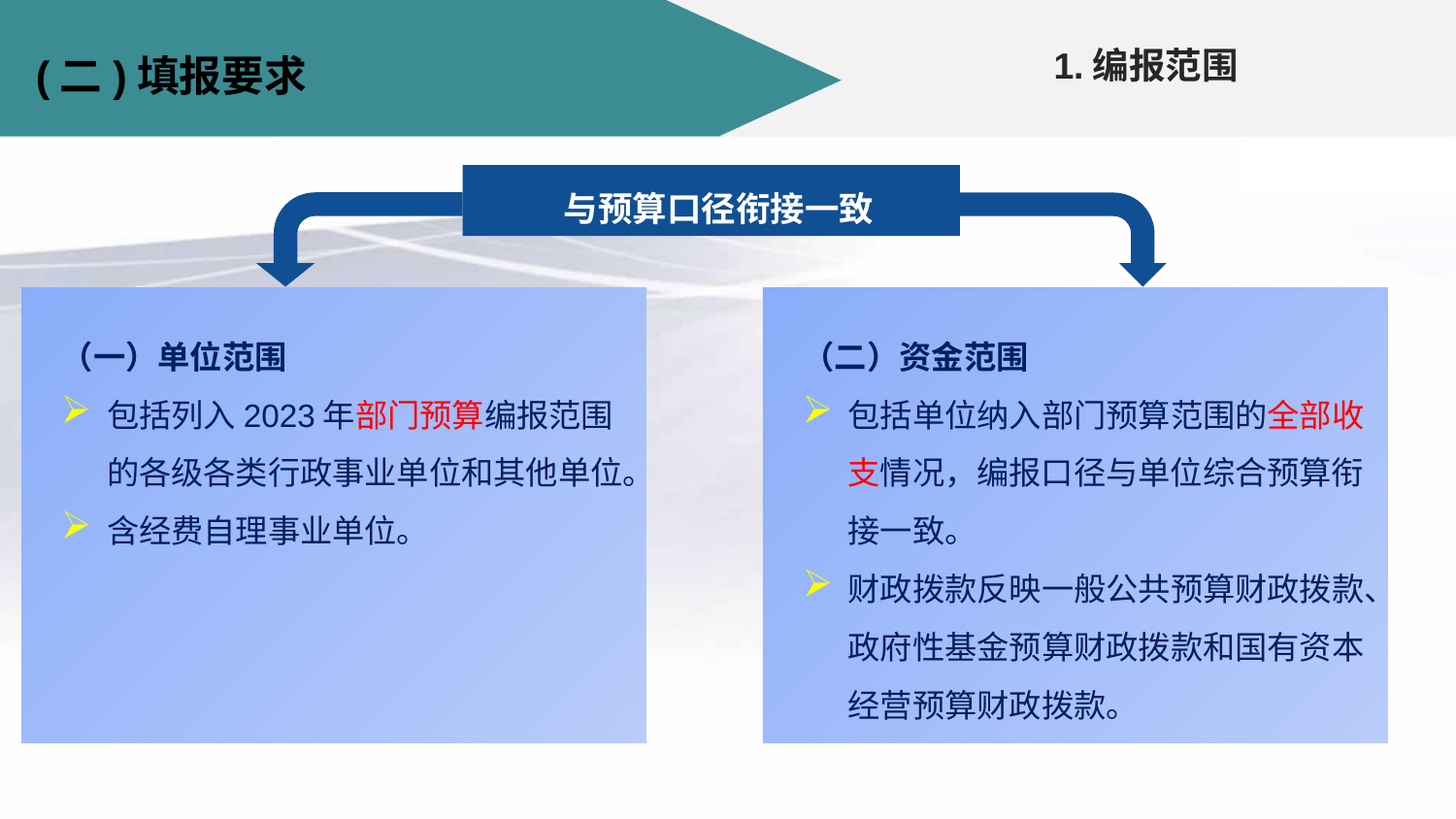

#
1.编报范围

(二)填报要求

与预算口径衔接一致
（一）单位范围
包括列入2023年部门预算编报范围的各级各类行政事业单位和其他单位。
含经费自理事业单位。

（二）资金范围
包括单位纳入部门预算范围的全部收支情况，编报口径与单位综合预算衔接一致。
财政拨款反映一般公共预算财政拨款、政府性基金预算财政拨款和国有资本经营预算财政拨款。